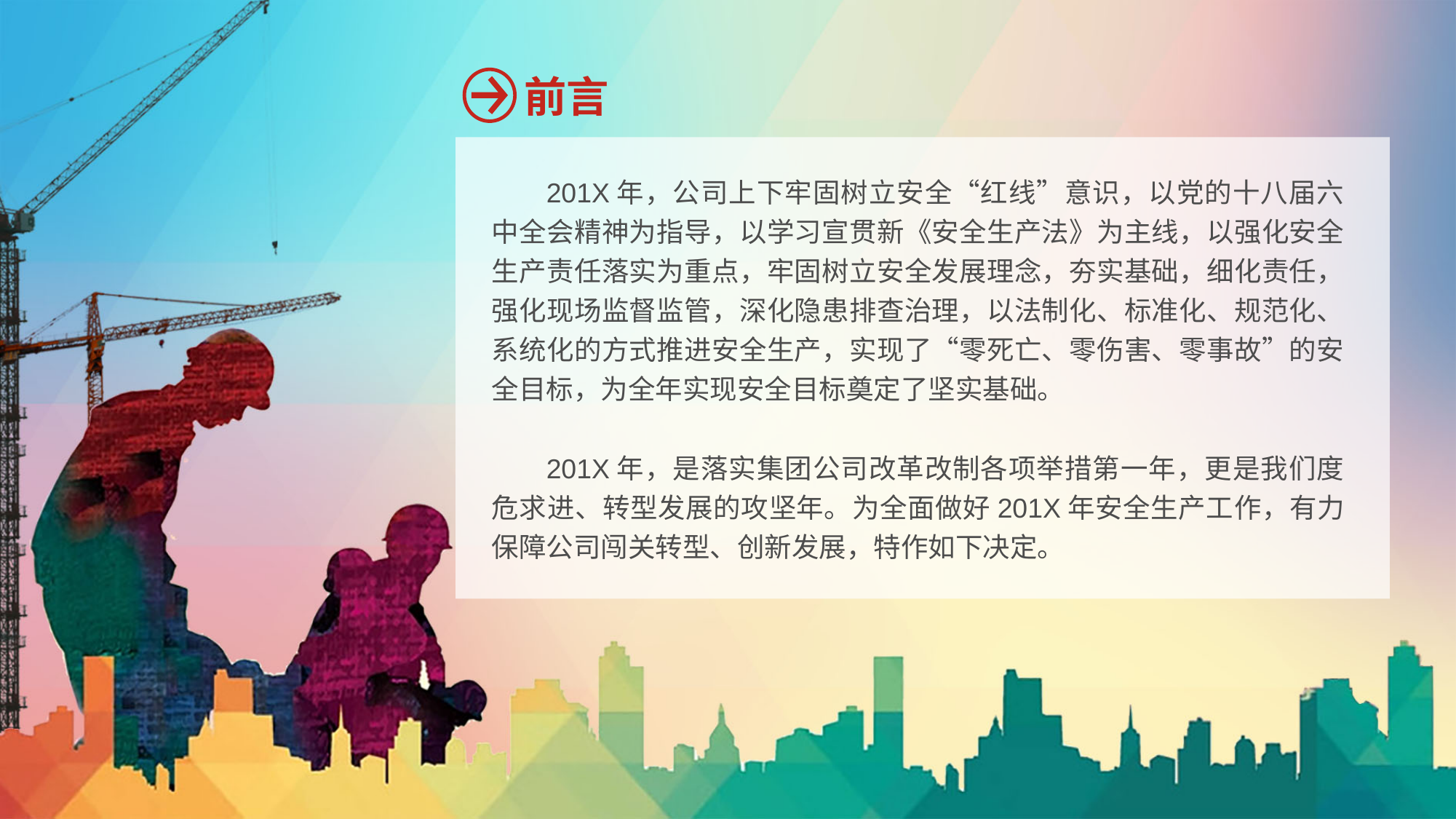

前言

201X年，公司上下牢固树立安全“红线”意识，以党的十八届六中全会精神为指导，以学习宣贯新《安全生产法》为主线，以强化安全生产责任落实为重点，牢固树立安全发展理念，夯实基础，细化责任，强化现场监督监管，深化隐患排查治理，以法制化、标准化、规范化、系统化的方式推进安全生产，实现了“零死亡、零伤害、零事故”的安全目标，为全年实现安全目标奠定了坚实基础。

201X年，是落实集团公司改革改制各项举措第一年，更是我们度危求进、转型发展的攻坚年。为全面做好201X年安全生产工作，有力保障公司闯关转型、创新发展，特作如下决定。